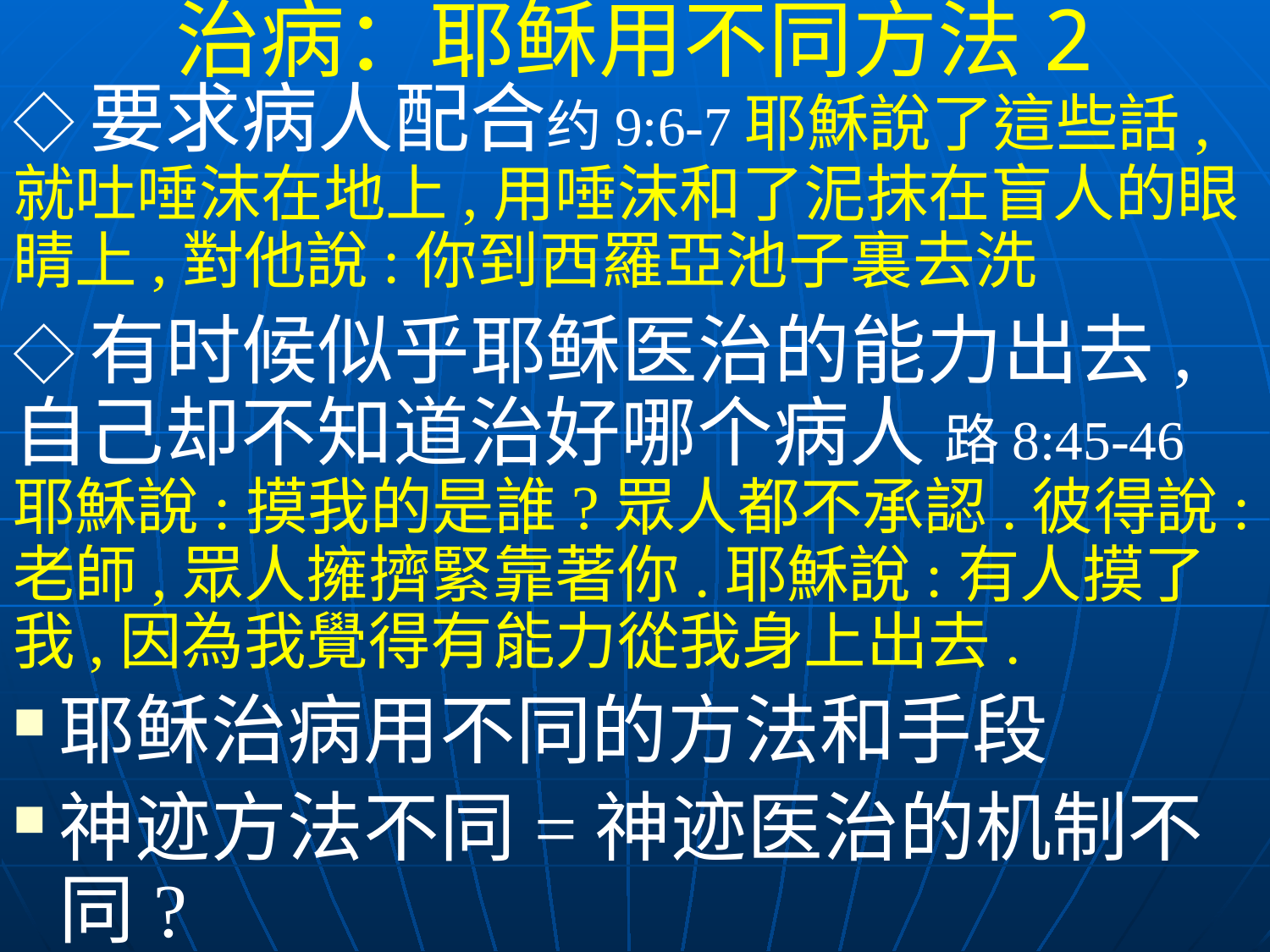

治病：耶稣用不同方法2
◇要求病人配合约9:6-7耶穌說了這些話,就吐唾沫在地上,用唾沫和了泥抹在盲人的眼睛上,對他說:你到西羅亞池子裏去洗
◇有时候似乎耶稣医治的能力出去,自己却不知道治好哪个病人 路8:45-46耶穌說:摸我的是誰?眾人都不承認.彼得說:老師,眾人擁擠緊靠著你.耶穌說:有人摸了我,因為我覺得有能力從我身上出去.
耶稣治病用不同的方法和手段
神迹方法不同=神迹医治的机制不同?